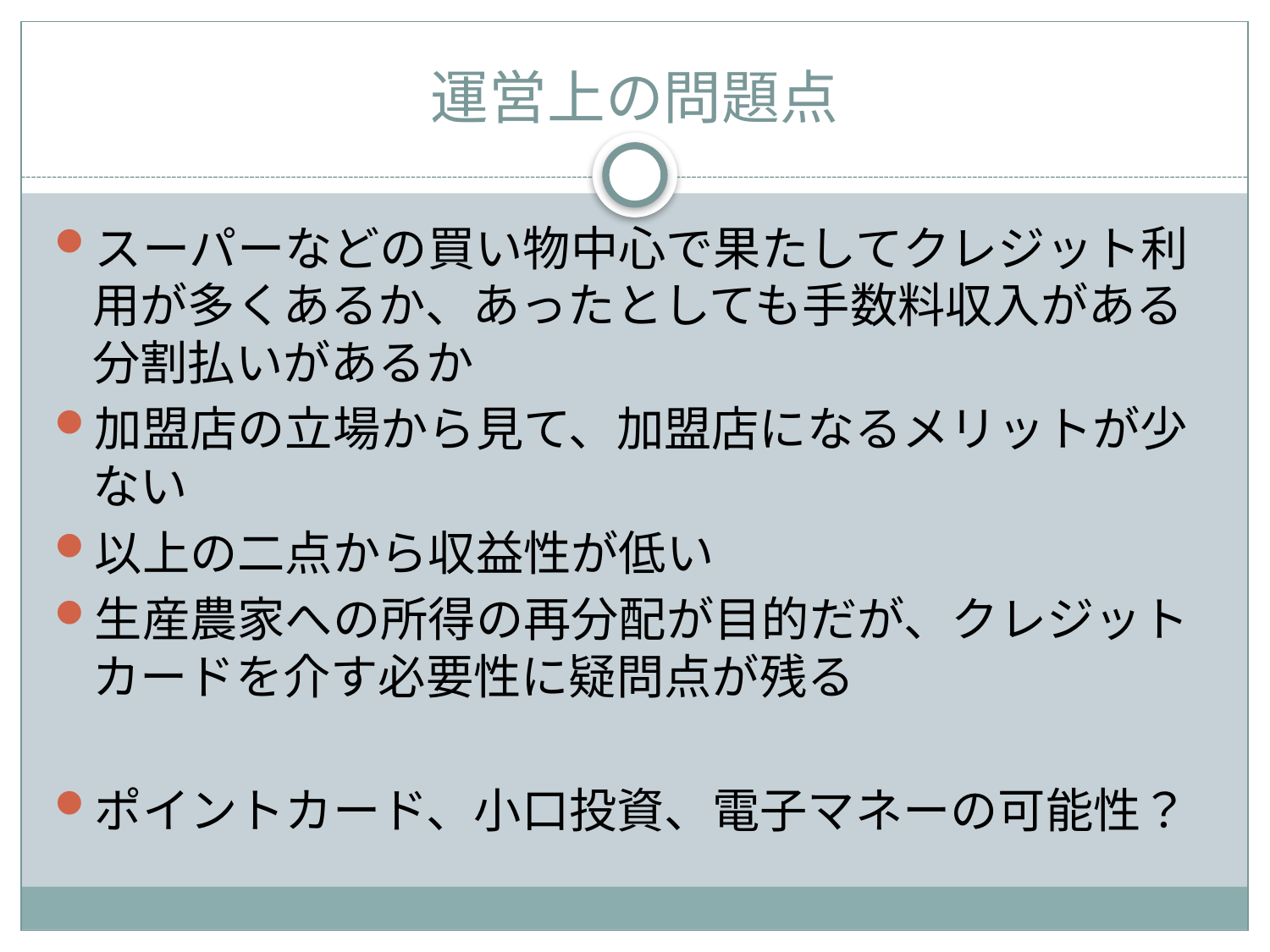

# 運営上の問題点
スーパーなどの買い物中心で果たしてクレジット利用が多くあるか、あったとしても手数料収入がある分割払いがあるか
加盟店の立場から見て、加盟店になるメリットが少ない
以上の二点から収益性が低い
生産農家への所得の再分配が目的だが、クレジットカードを介す必要性に疑問点が残る

ポイントカード、小口投資、電子マネーの可能性？